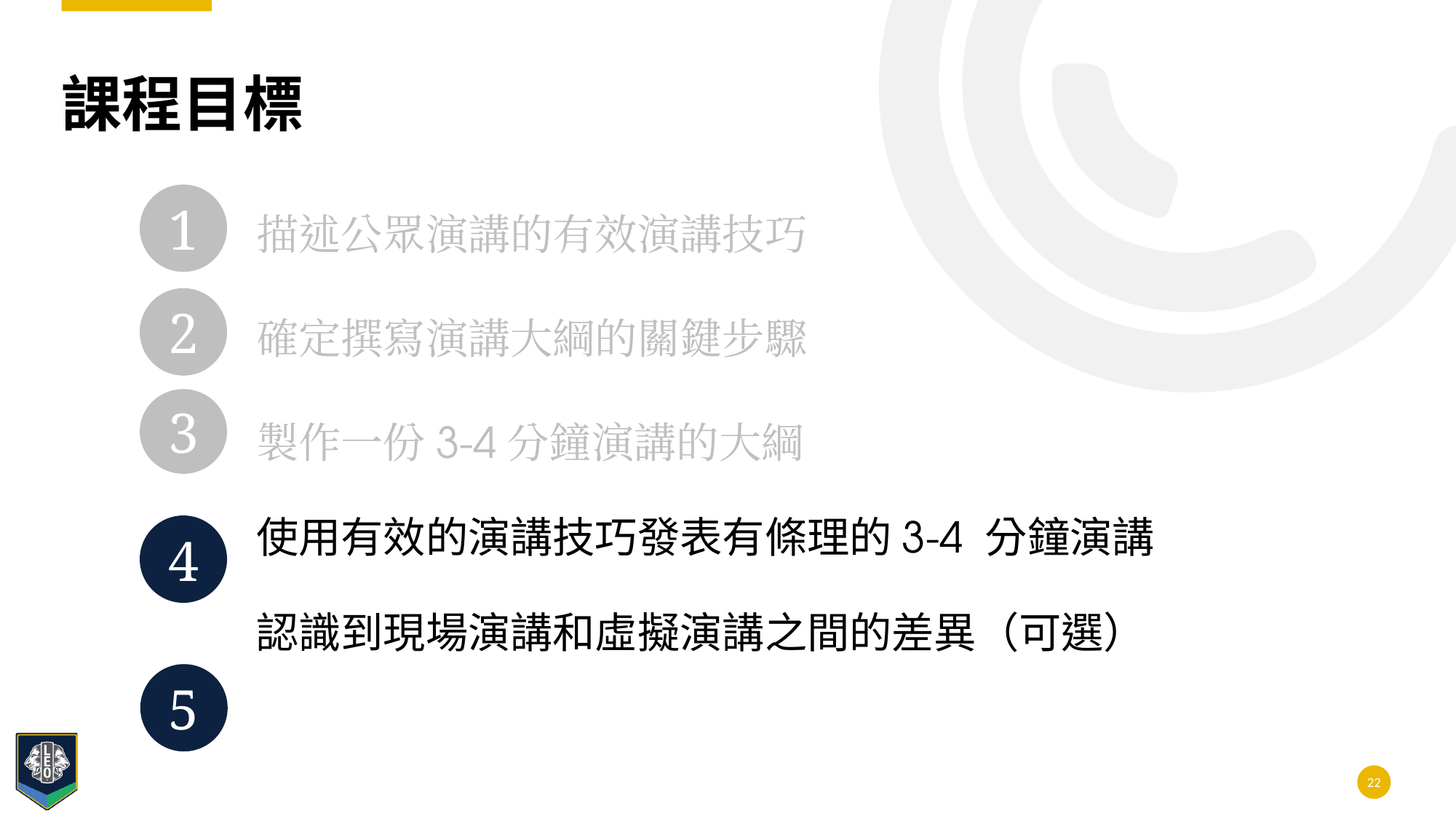

# 課程目標
1
2
3
4
5
描述公眾演講的有效演講技巧
確定撰寫演講大綱的關鍵步驟
製作一份3-4分鐘演講的大綱
使用有效的演講技巧發表有條理的3-4 分鐘演講
認識到現場演講和虛擬演講之間的差異（可選）

22